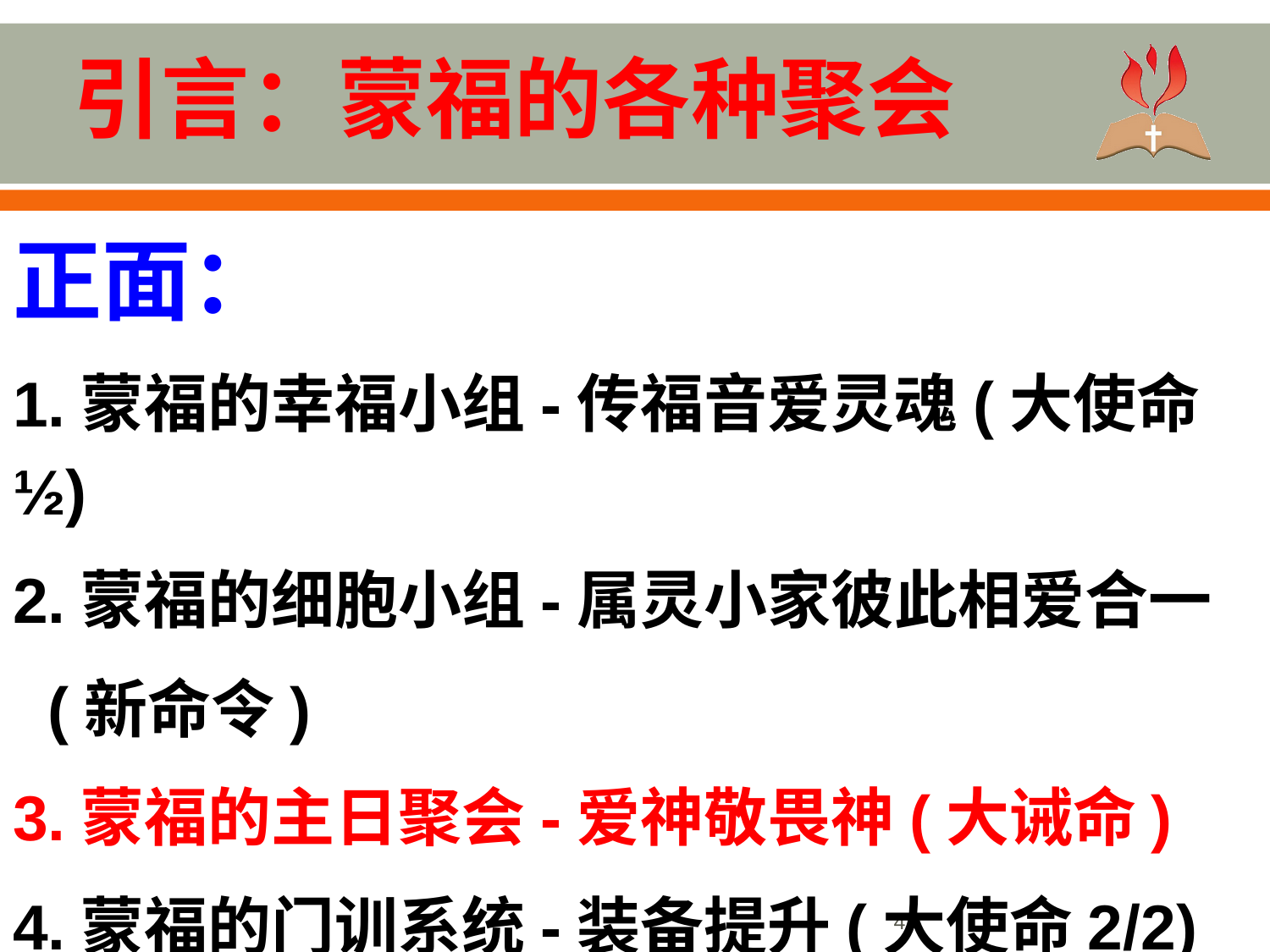

#
引言：蒙福的各种聚会
正面：
1.蒙福的幸福小组-传福音爱灵魂(大使命½)
2.蒙福的细胞小组-属灵小家彼此相爱合一
  (新命令)
3.蒙福的主日聚会-爱神敬畏神(大诫命)
4.蒙福的门训系统-装备提升(大使命2/2)
4